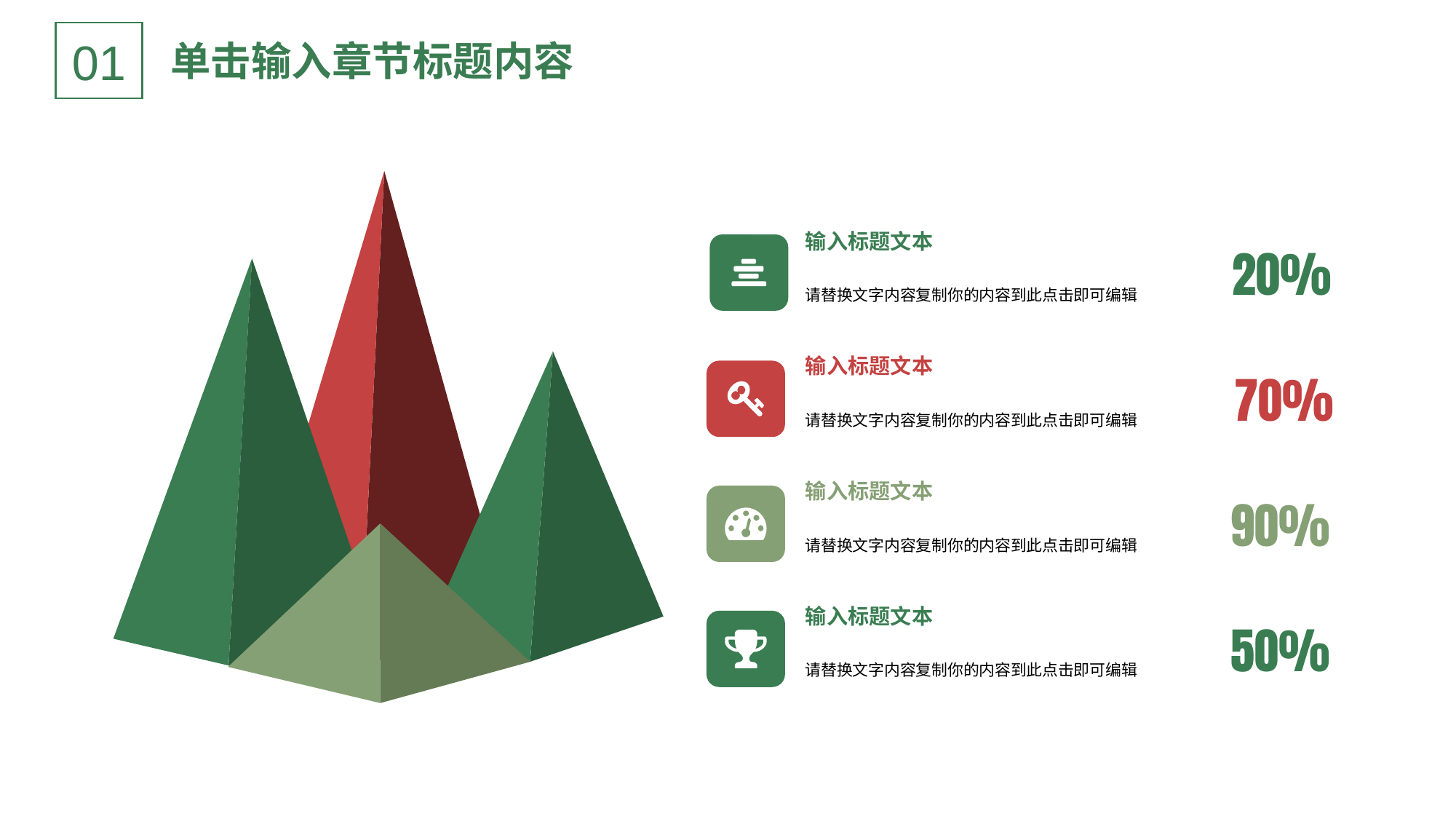

输入标题文本
请替换文字内容复制你的内容到此点击即可编辑
20%

输入标题文本
请替换文字内容复制你的内容到此点击即可编辑
70%

输入标题文本
请替换文字内容复制你的内容到此点击即可编辑
90%

输入标题文本
请替换文字内容复制你的内容到此点击即可编辑
50%